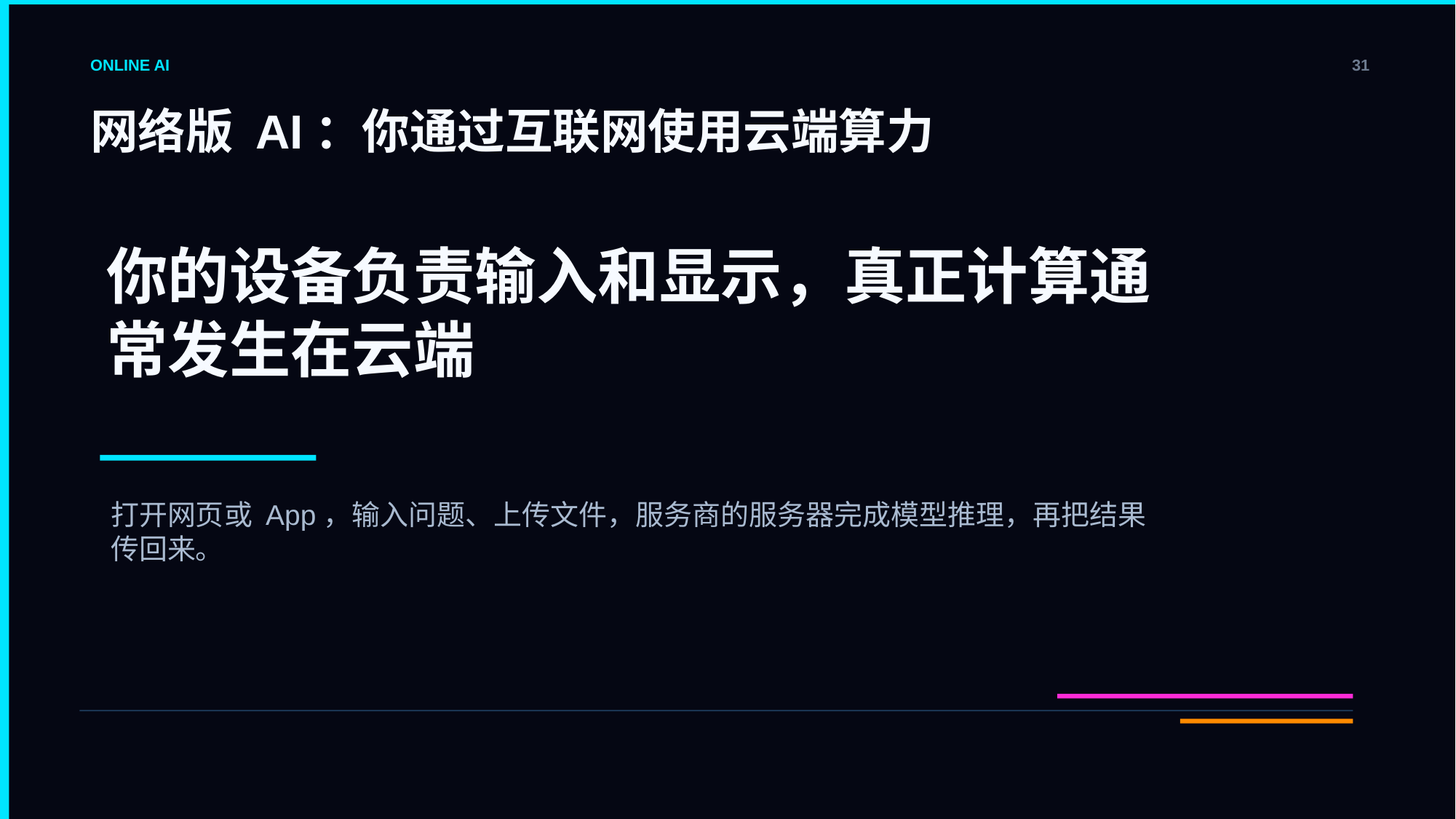

ONLINE AI
31
网络版 AI：你通过互联网使用云端算力
你的设备负责输入和显示，真正计算通常发生在云端

打开网页或 App，输入问题、上传文件，服务商的服务器完成模型推理，再把结果传回来。